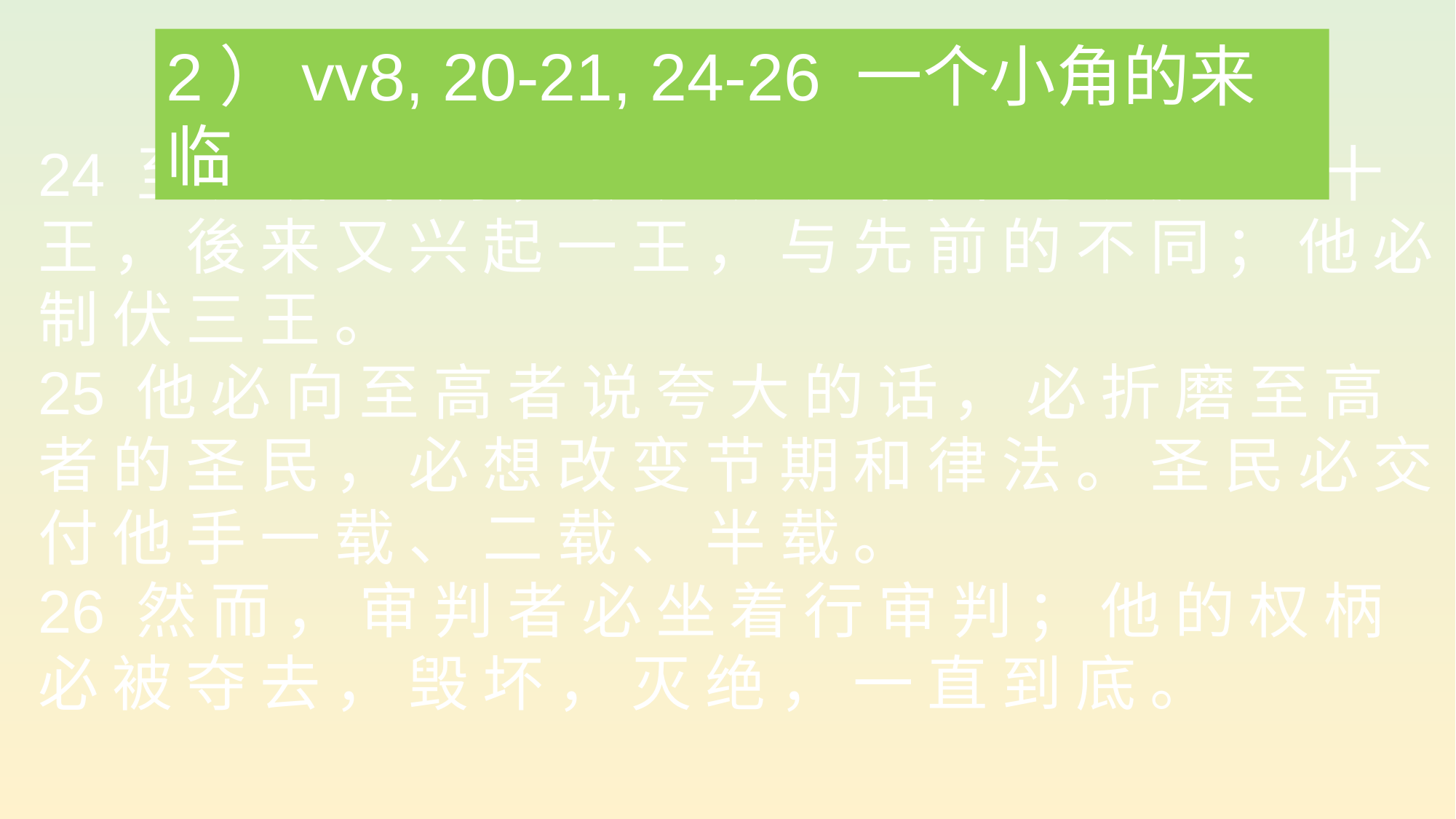

2）vv8, 20-21, 24-26 一个小角的来临
24 至 於 那 十 角 ， 就 是 从 这 国 中 必 兴 起 的 十 王 ， 後 来 又 兴 起 一 王 ， 与 先 前 的 不 同 ； 他 必 制 伏 三 王 。
25 他 必 向 至 高 者 说 夸 大 的 话 ， 必 折 磨 至 高 者 的 圣 民 ， 必 想 改 变 节 期 和 律 法 。 圣 民 必 交 付 他 手 一 载 、 二 载 、 半 载 。
26 然 而 ， 审 判 者 必 坐 着 行 审 判 ； 他 的 权 柄 必 被 夺 去 ， 毁 坏 ， 灭 绝 ， 一 直 到 底 。